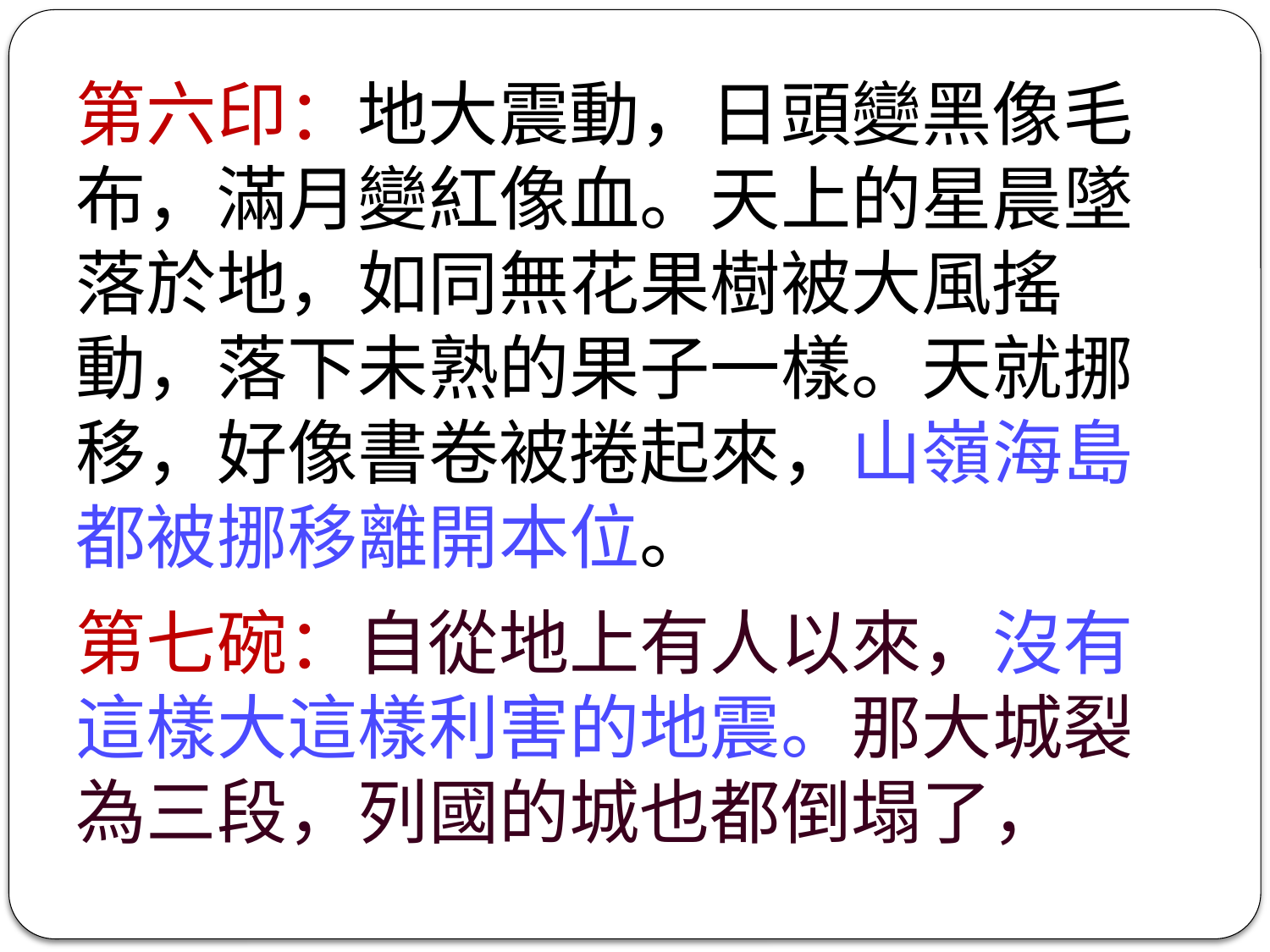

第六印：地大震動，日頭變黑像毛布，滿月變紅像血。天上的星晨墜落於地，如同無花果樹被大風搖動，落下未熟的果子一樣。天就挪移，好像書卷被捲起來，山嶺海島都被挪移離開本位。
第七碗：自從地上有人以來，沒有這樣大這樣利害的地震。那大城裂為三段，列國的城也都倒塌了，